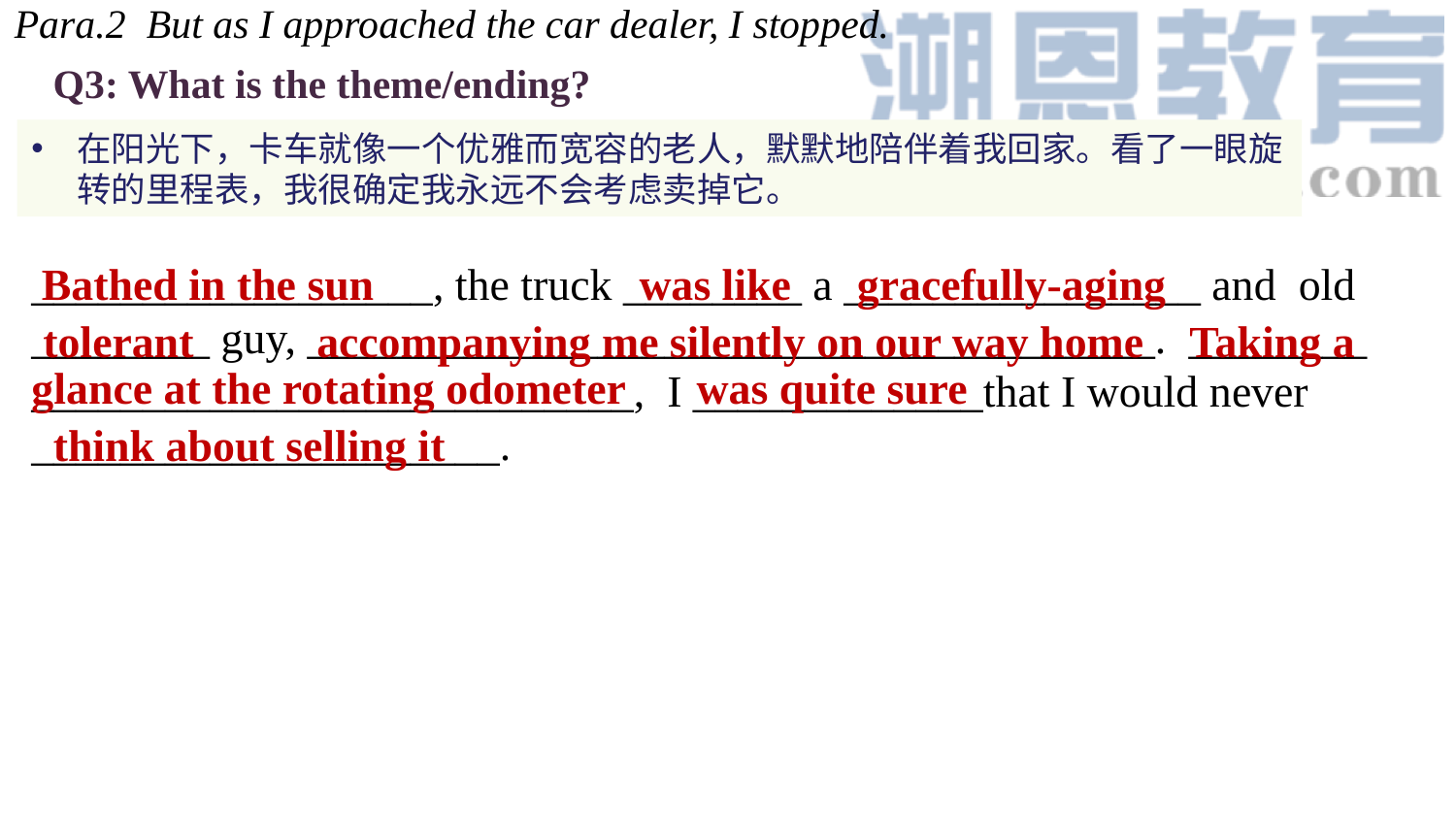

Para.2  But as I approached the car dealer, I stopped.
Q3: What is the theme/ending?
在阳光下，卡车就像一个优雅而宽容的老人，默默地陪伴着我回家。看了一眼旋转的里程表，我很确定我永远不会考虑卖掉它。
__________________, the truck ________ a ________________ and  old ________ guy, ______________________________________.  ________
___________________________,  I _____________that I would never _____________________.
Bathed in the sun
was like
gracefully-aging
tolerant
accompanying me silently on our way home
Taking a
glance at the rotating odometer
was quite sure
think about selling it